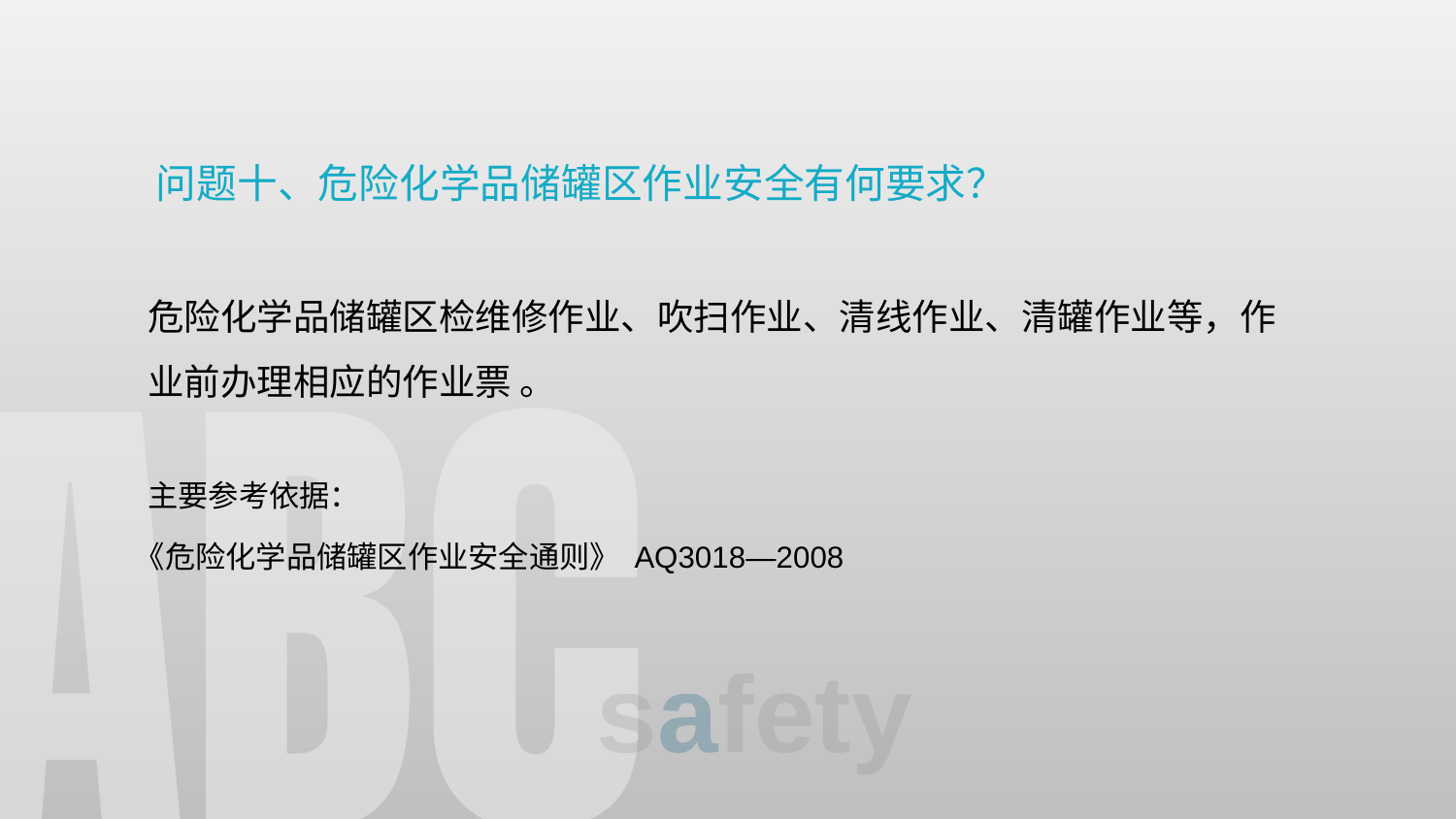

问题十、危险化学品储罐区作业安全有何要求？
危险化学品储罐区检维修作业、吹扫作业、清线作业、清罐作业等，作业前办理相应的作业票 。
主要参考依据：
《危险化学品储罐区作业安全通则》 AQ3018—2008